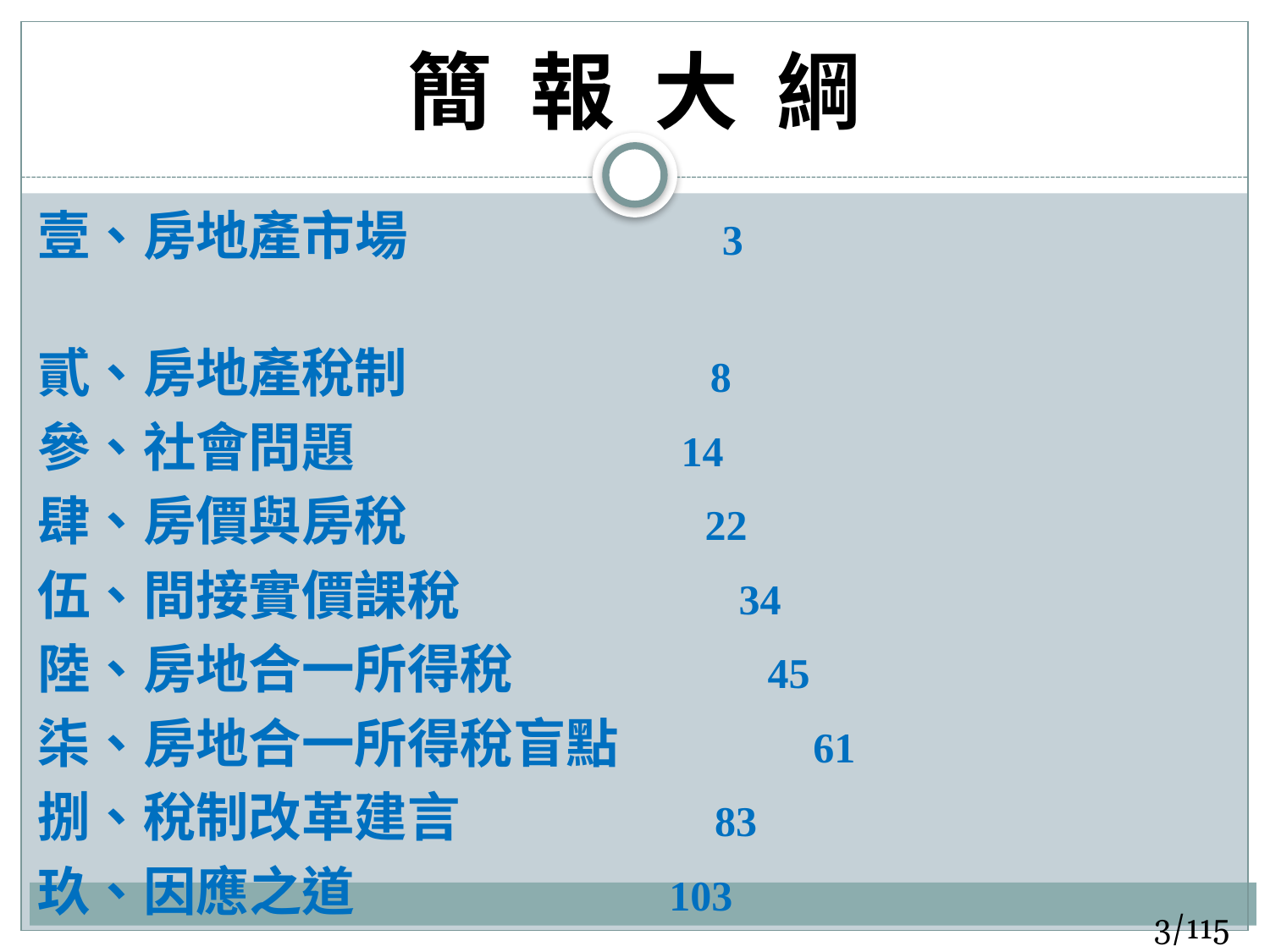

# 簡  報  大  綱
壹、房地產市場                         3
貳、房地產稅制                        8
參、社會問題                          14
肆、房價與房稅                        22
伍、間接實價課稅                      34
陸、房地合一所得稅                    45
柒、房地合一所得稅盲點               61
捌、稅制改革建言                    83
玖、因應之道                         103